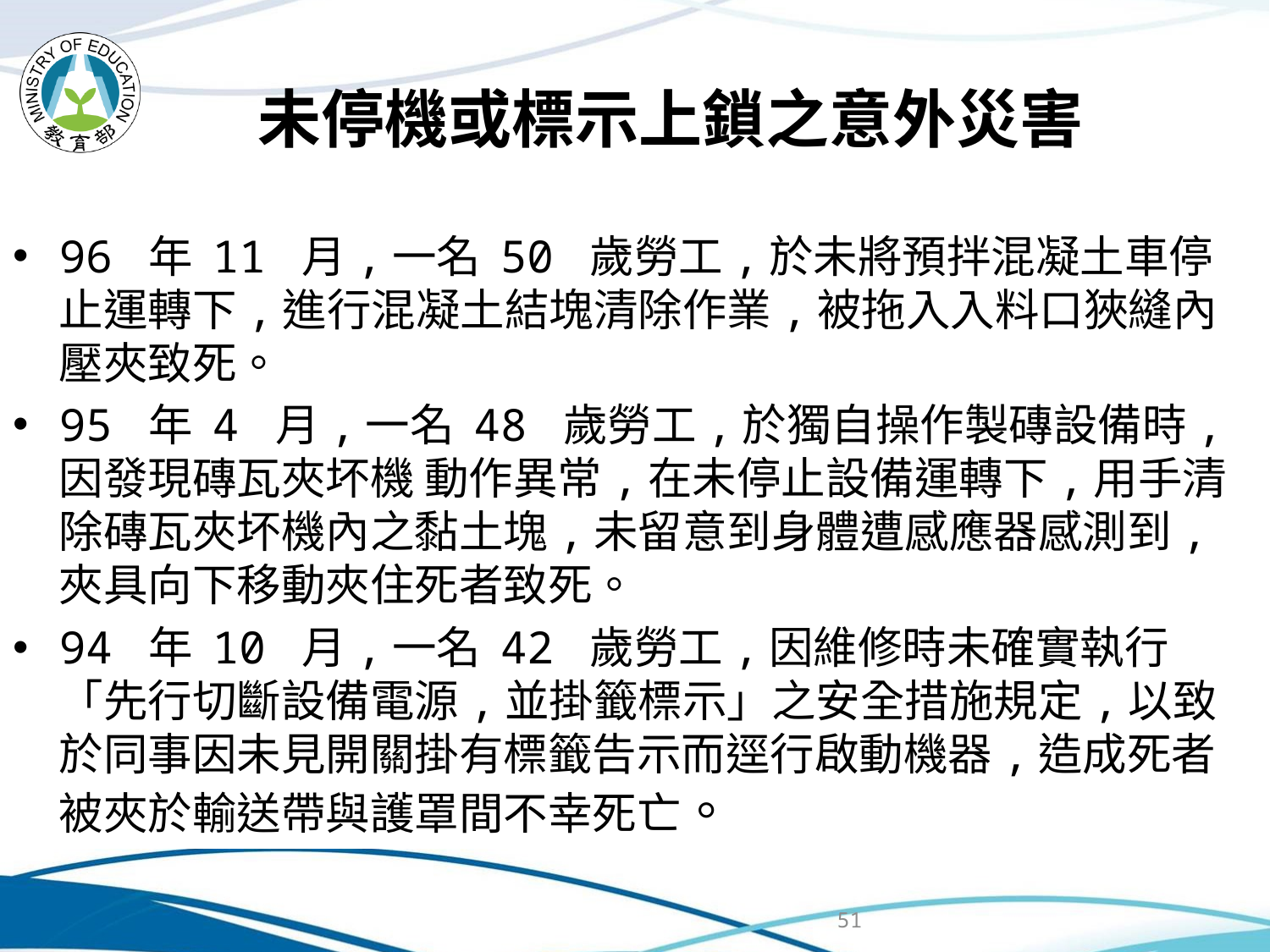

# 未停機或標示上鎖之意外災害
96 年 11 月,一名 50 歲勞工,於未將預拌混凝土車停止運轉下,進行混凝土結塊清除作業,被拖入入料口狹縫內壓夾致死。
95 年 4 月,一名 48 歲勞工,於獨自操作製磚設備時,因發現磚瓦夾坏機 動作異常,在未停止設備運轉下,用手清除磚瓦夾坏機內之黏土塊,未留意到身體遭感應器感測到,夾具向下移動夾住死者致死。
94 年 10 月,一名 42 歲勞工,因維修時未確實執行「先行切斷設備電源,並掛籤標示」之安全措施規定,以致於同事因未見開關掛有標籤告示而逕行啟動機器,造成死者被夾於輸送帶與護罩間不幸死亡。

51